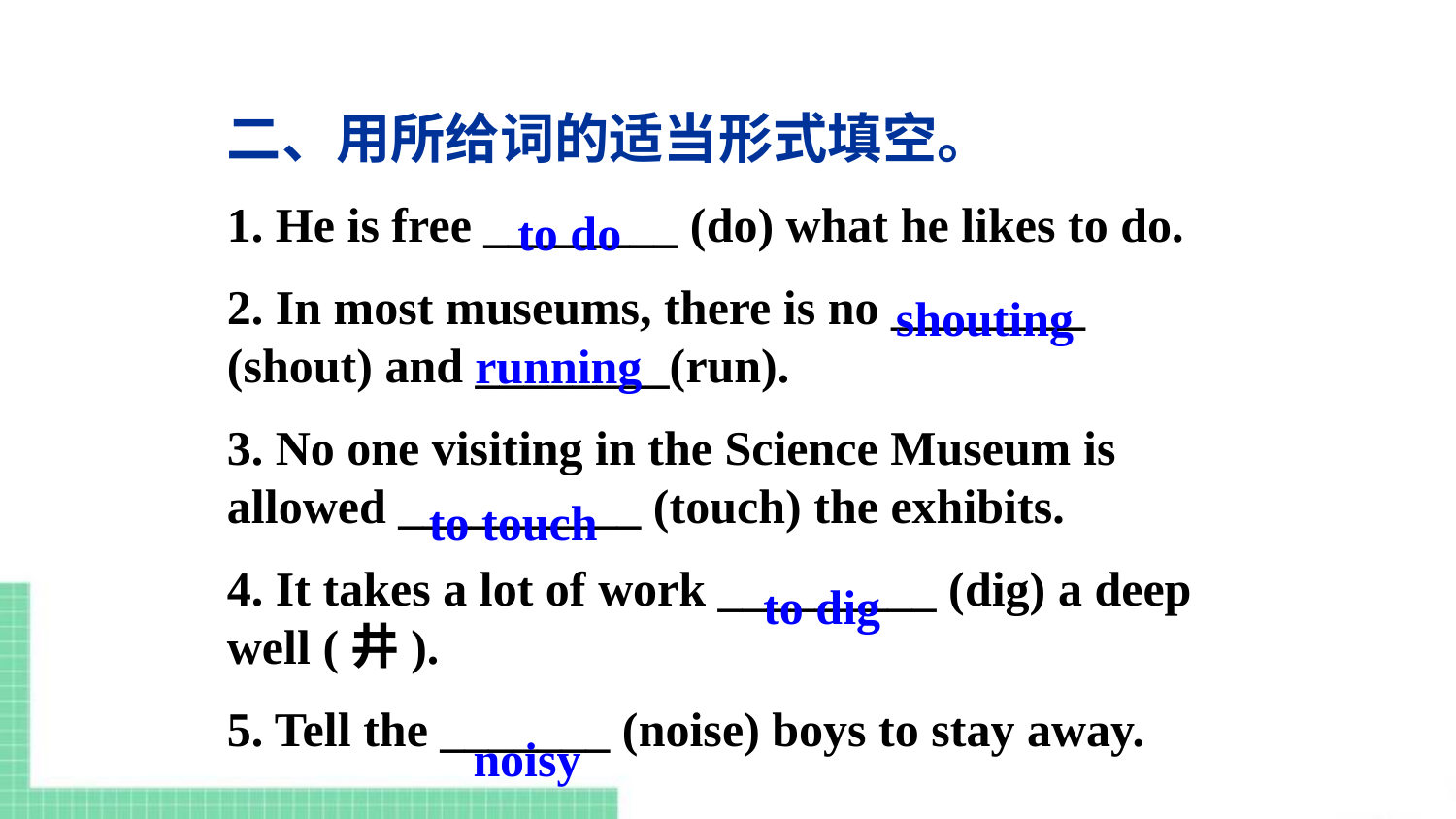

二、用所给词的适当形式填空。
1. He is free ________ (do) what he likes to do.
2. In most museums, there is no ________ (shout) and ________(run).
3. No one visiting in the Science Museum is allowed __________ (touch) the exhibits.
4. It takes a lot of work _________ (dig) a deep well (井).
5. Tell the _______ (noise) boys to stay away.
to do
shouting
running
to touch
to dig
noisy